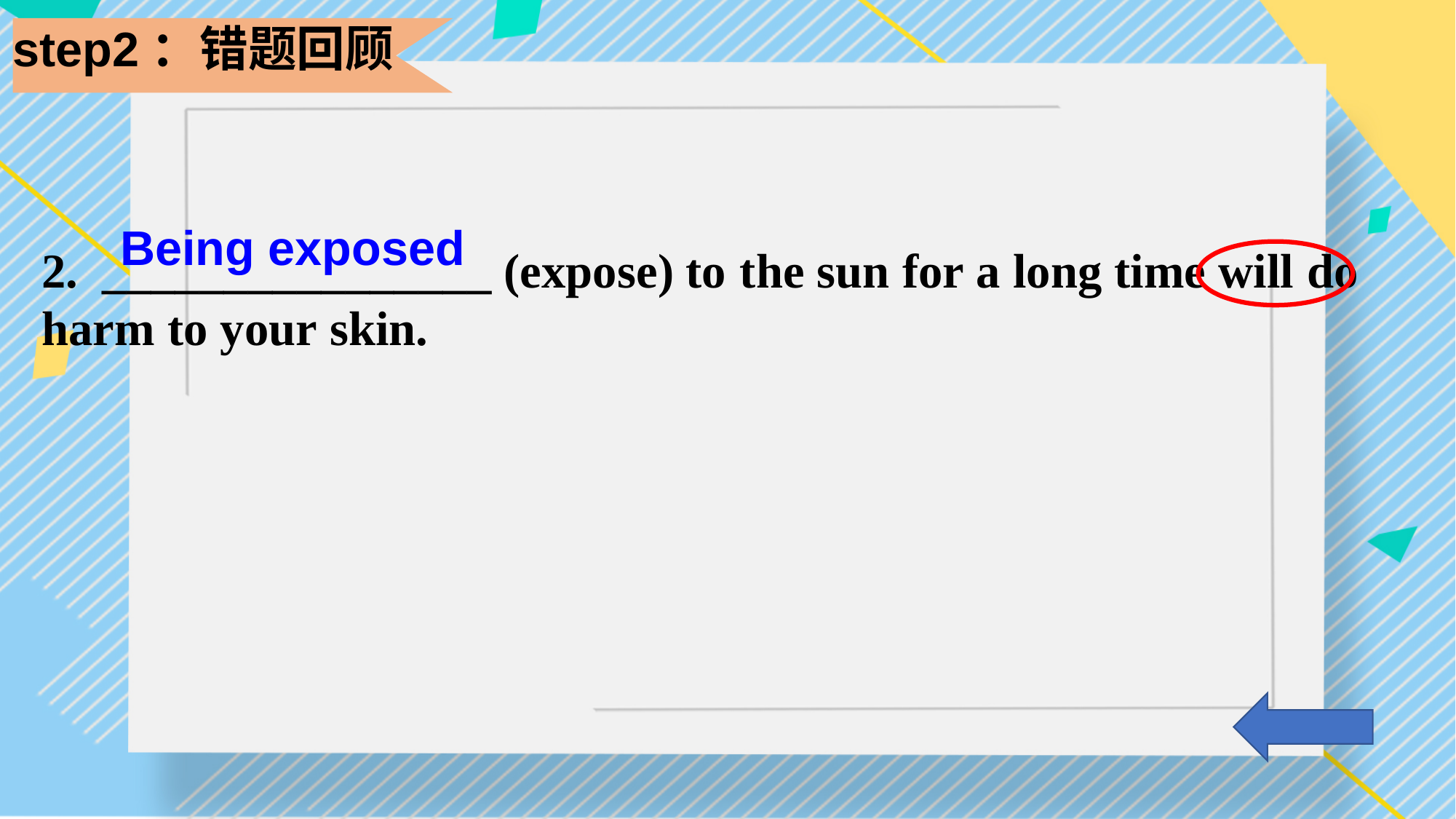

step2：错题回顾

2.  ________________ (expose) to the sun for a long time will do harm to your skin.
  Being exposed